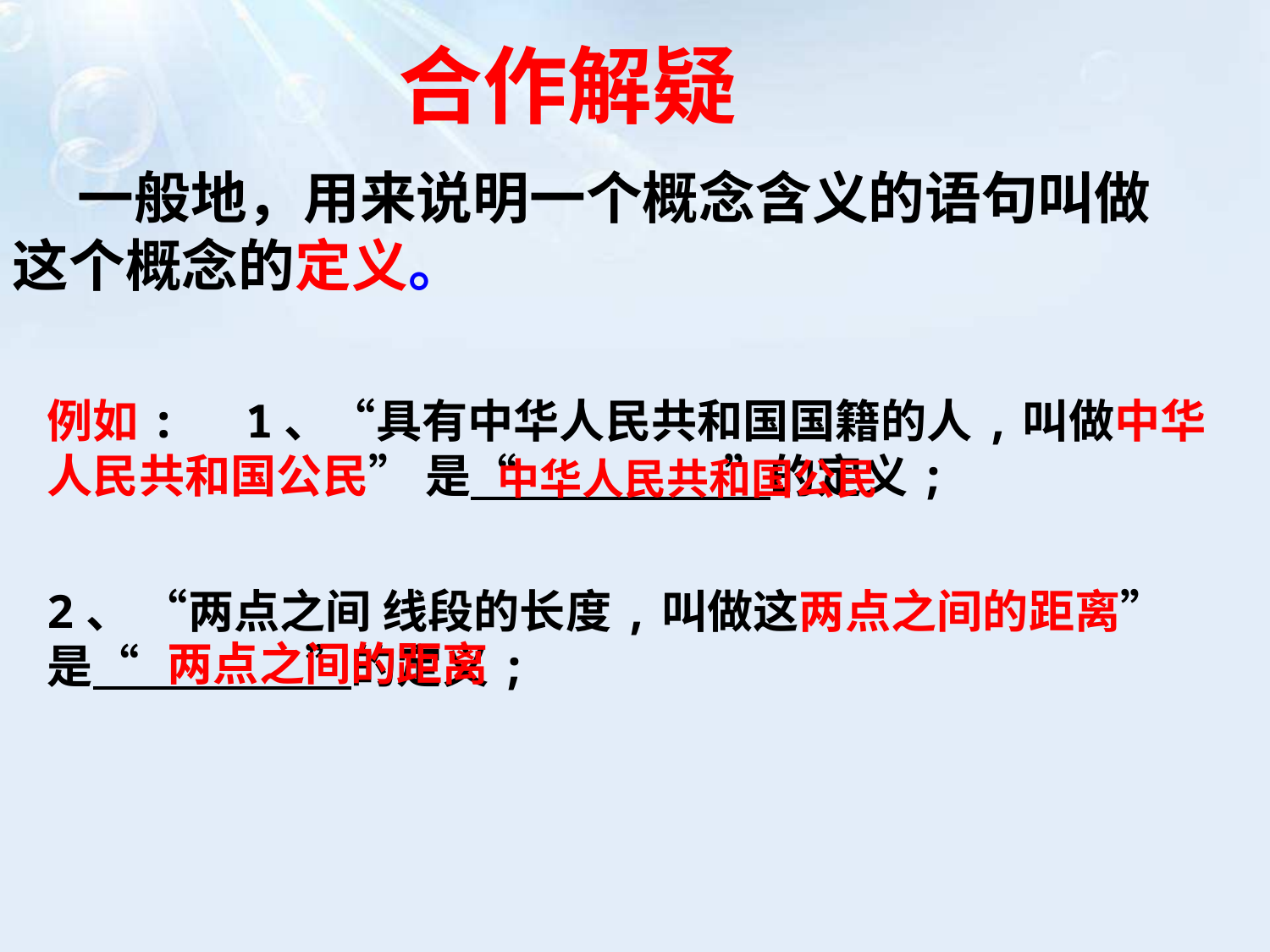

合作解疑
    一般地，用来说明一个概念含义的语句叫做这个概念的定义。
例如:　1、“具有中华人民共和国国籍的人,叫做中华人民共和国公民” 是“                    ”的定义;
中华人民共和国公民
2、 “两点之间 线段的长度,叫做这两点之间的距离” 是“                ”的定义;
两点之间的距离